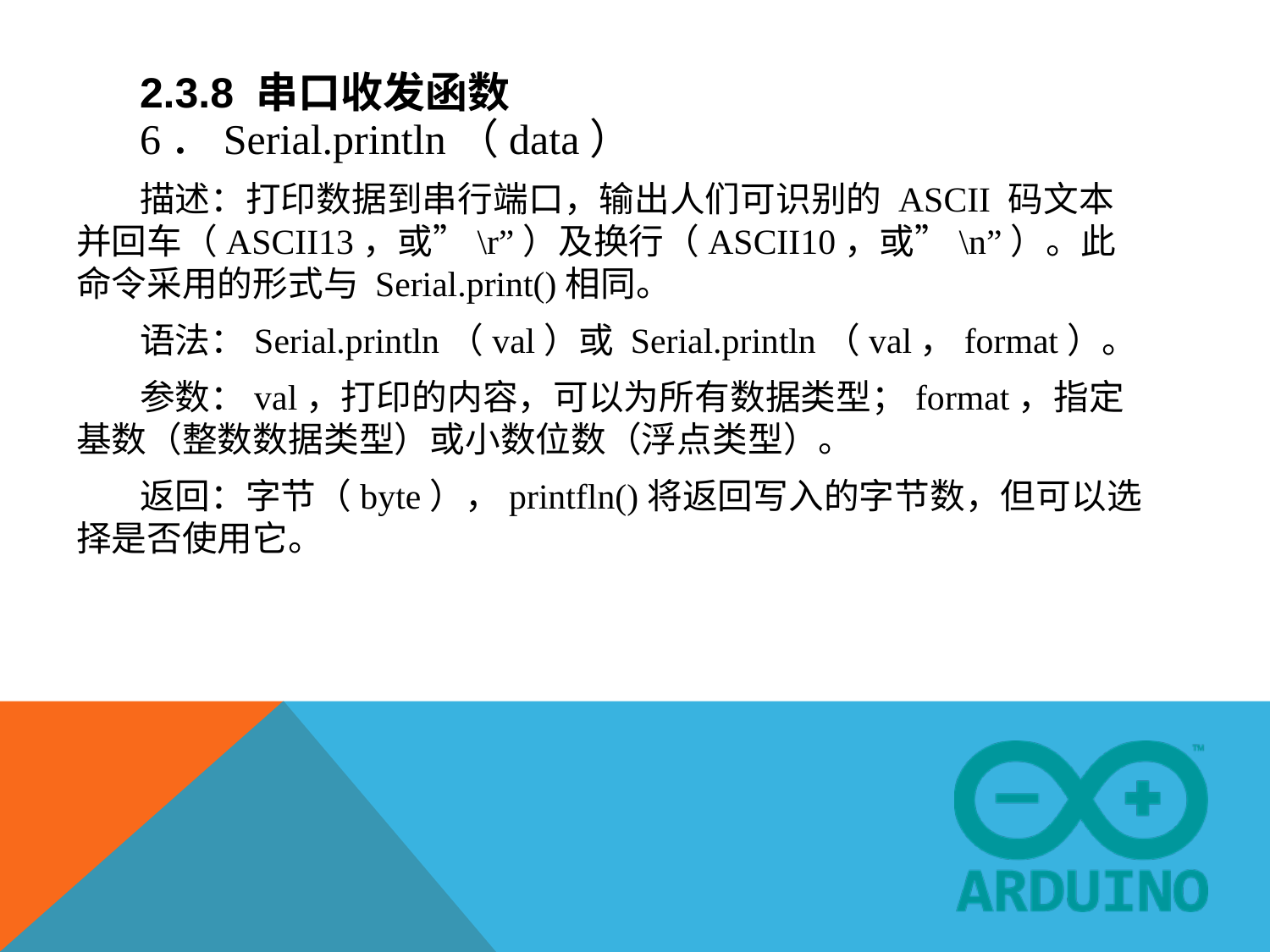

# 2.3.8 串口收发函数
6．Serial.println（data）
描述：打印数据到串行端口，输出人们可识别的 ASCII 码文本并回车（ASCII13，或”\r”）及换行（ASCII10，或”\n”）。此命令采用的形式与 Serial.print()相同。
语法：Serial.println（val）或 Serial.println（val，format）。
参数：val，打印的内容，可以为所有数据类型；format，指定基数（整数数据类型）或小数位数（浮点类型）。
返回：字节（byte），printfln()将返回写入的字节数，但可以选择是否使用它。